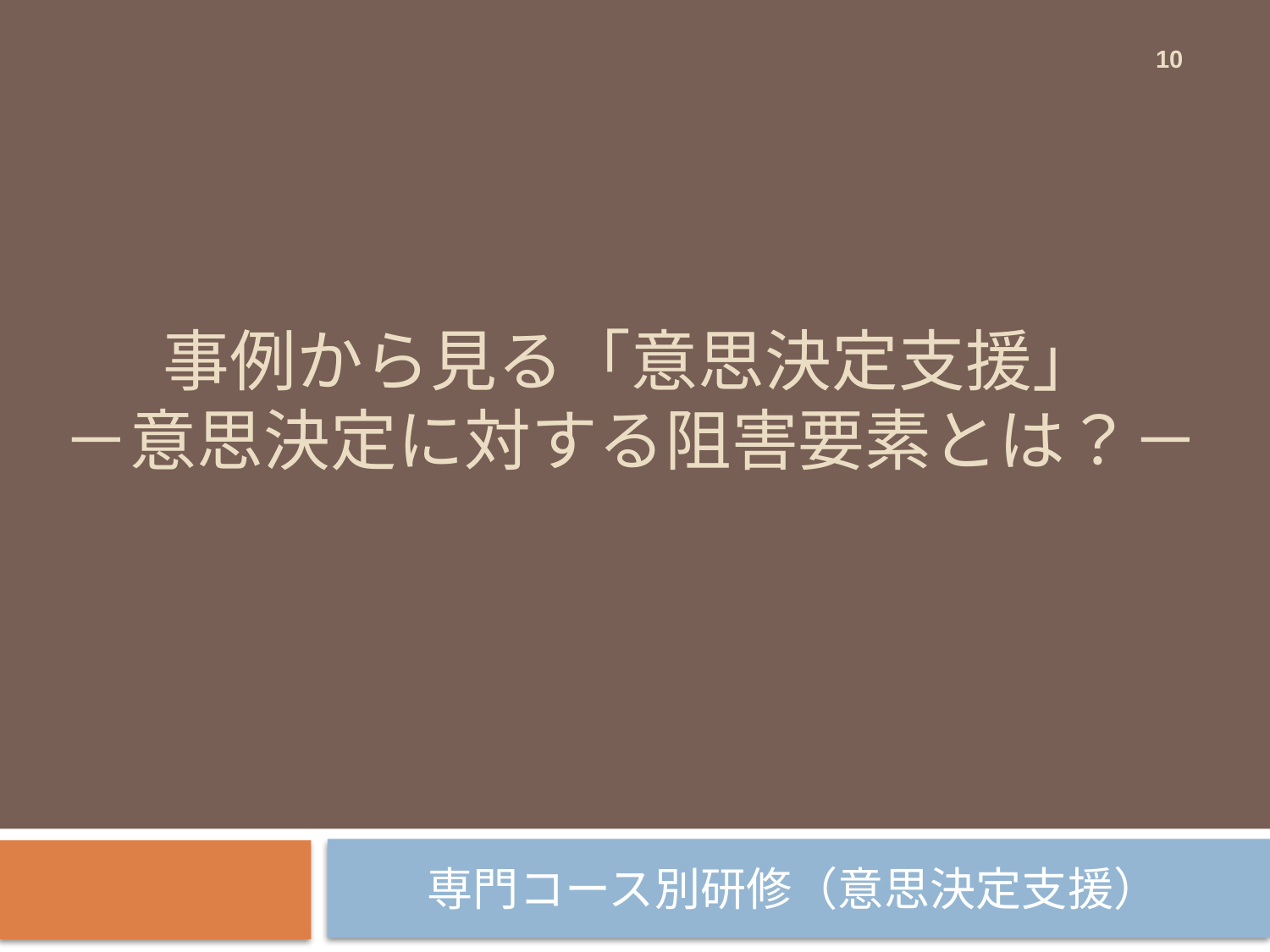

10
# 事例から見る「意思決定支援」 －意思決定に対する阻害要素とは？－
専門コース別研修（意思決定支援）